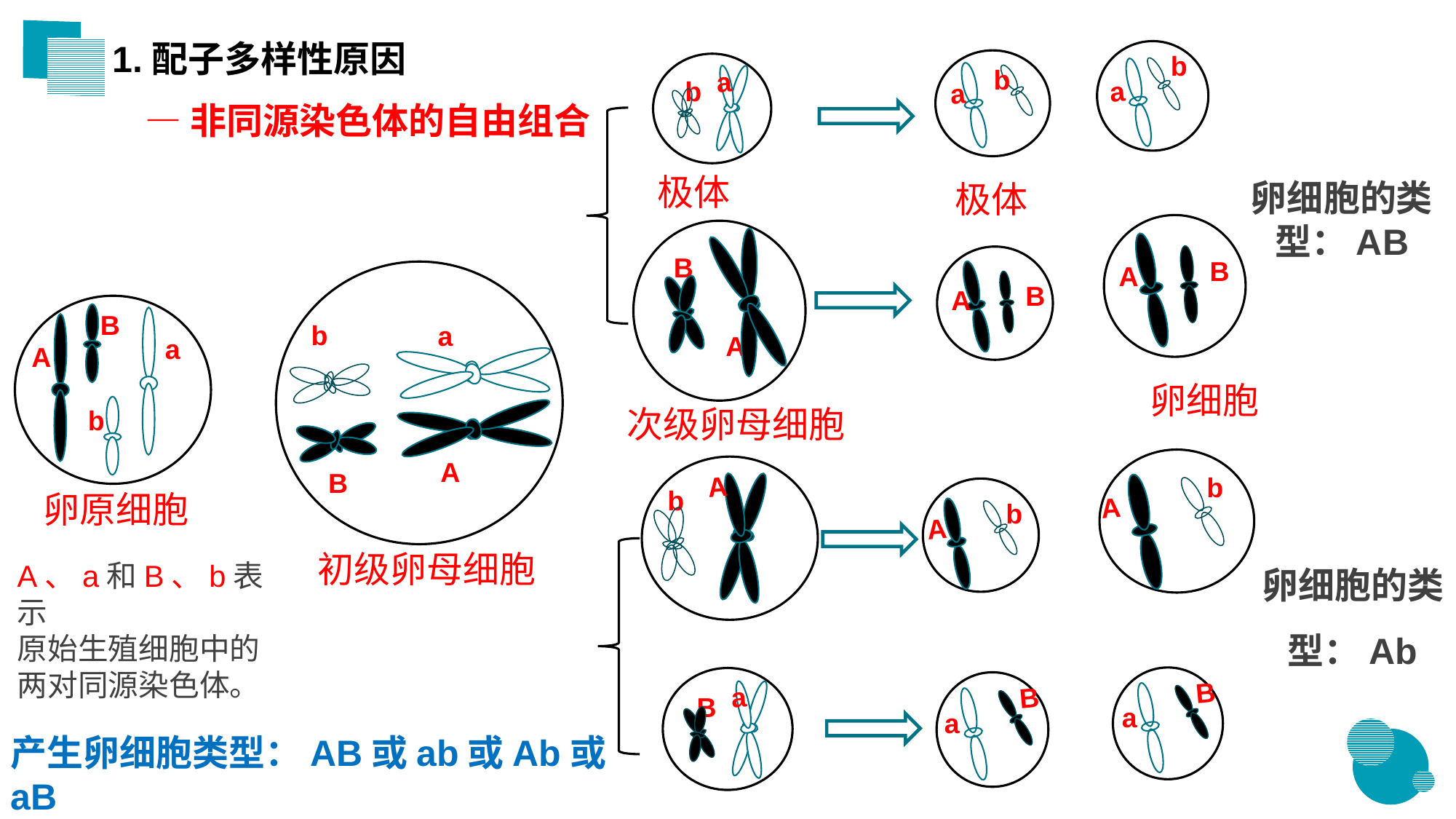

1.配子多样性原因
    —非同源染色体的自由组合

b

a

b

a

a
b

极体
卵细胞的类型：AB
极体

B
A

B

A

B
A

b
a

A
B

B
a
A
b
卵原细胞
卵细胞
次级卵母细胞

b

A

A

b

b

A

卵细胞的类型：Ab

初级卵母细胞
A、a和B、b表示
原始生殖细胞中的两对同源染色体。

B

a

a
B

a
B

产生卵细胞类型：AB或ab或Ab或aB